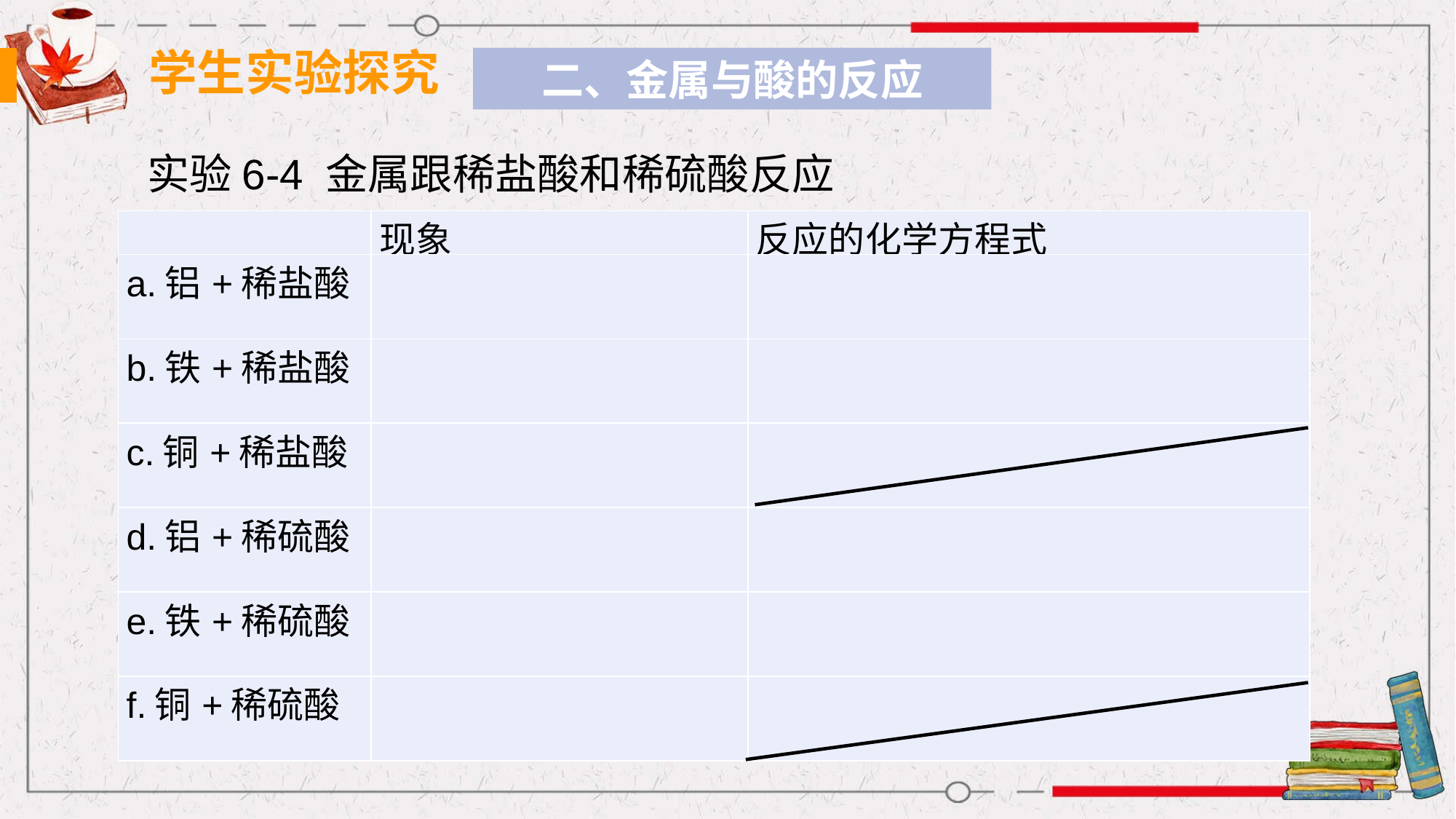

学生实验探究

二、金属与酸的反应
实验6-4 金属跟稀盐酸和稀硫酸反应
|  | 现象 | 反应的化学方程式 |
| --- | --- | --- |
| a.铝+稀盐酸 |  |  |
| b.铁+稀盐酸 |  |  |
| c.铜+稀盐酸 |  |  |
| d.铝+稀硫酸 |  |  |
| e.铁+稀硫酸 |  |  |
| f.铜+稀硫酸 |  |  |